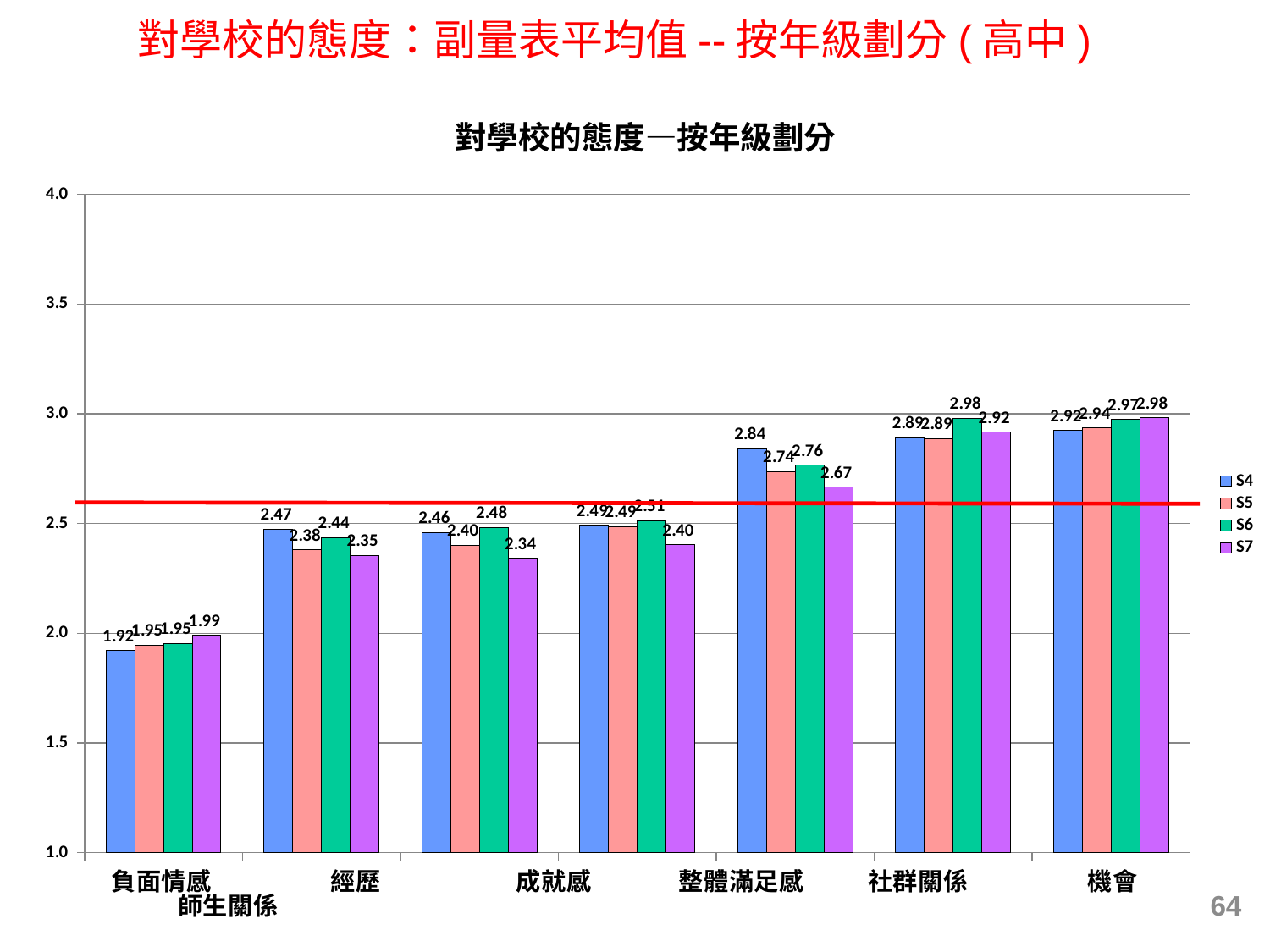

對學校的態度：副量表平均值--按年級劃分(高中)

### Chart: 對學校的態度—按年級劃分

| Category | S4 | S5 | S6 | S7 |
|---|---|---|---|---|
| Negative Affect | 1.9219061694930681 | 1.9467836018668343 | 1.954106712878954 | 1.9915577531339201 |
| Achievement | 2.4739229645949417 | 2.3804816174424346 | 2.4359721921885167 | 2.3546056176944967 |
| Experience | 2.459238095238061 | 2.401362599006579 | 2.4812187812187783 | 2.341562853907131 |
| General Satisfaction | 2.4922248495992223 | 2.4865285856348933 | 2.513314176490106 | 2.4023910094234195 |
| Opportunity | 2.8416865970561305 | 2.7363775784065916 | 2.764949336377905 | 2.665318449010407 |
| Teacher Student Relationship | 2.891301806318557 | 2.8871059522570413 | 2.979871081296315 | 2.917471964006456 |
| Social Integration | 2.924148688046653 | 2.935376888275439 | 2.9738594738594464 | 2.9815294181092598 |
64